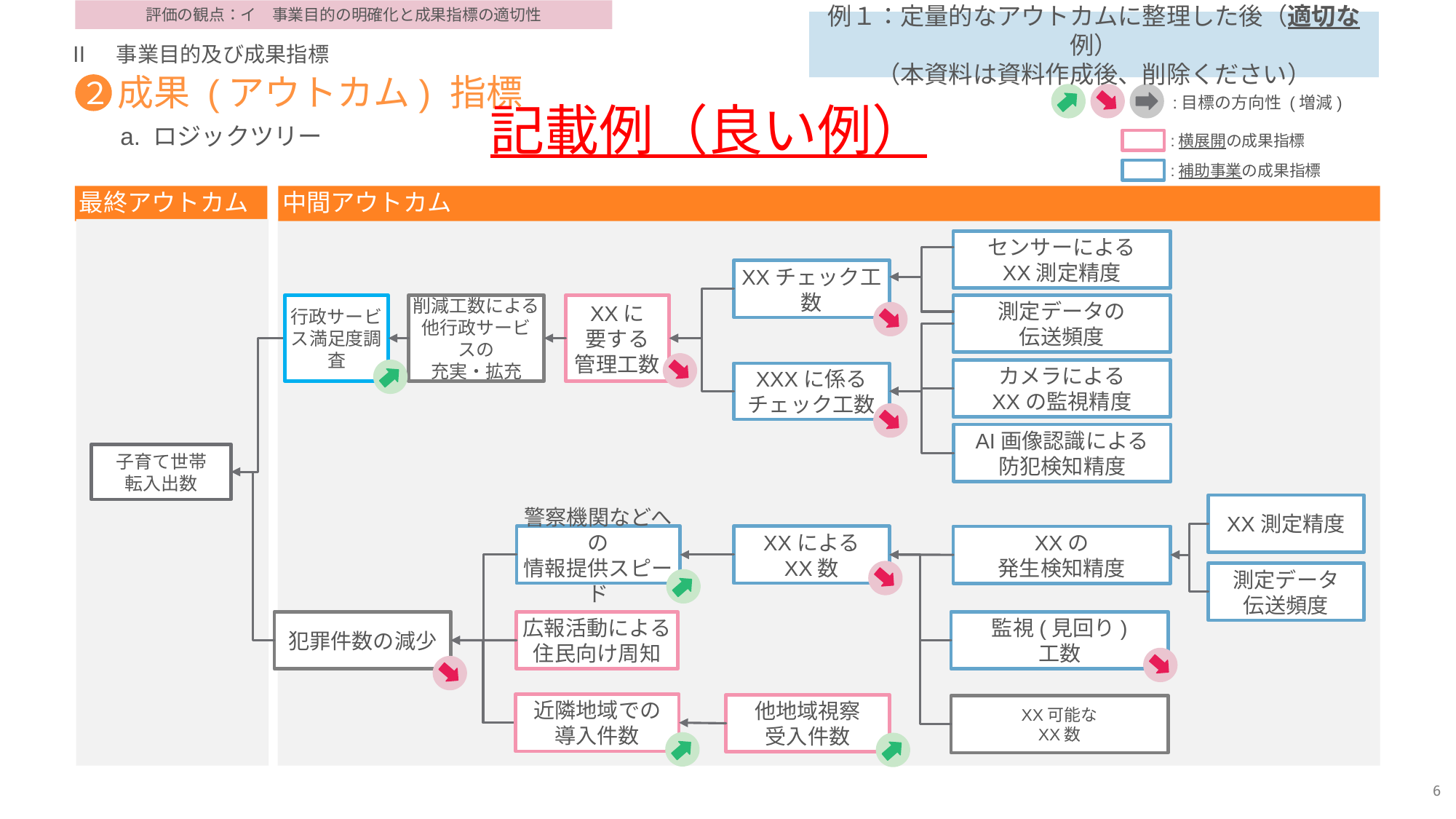

評価の観点：イ　事業目的の明確化と成果指標の適切性
例１：定量的なアウトカムに整理した後（適切な例）
（本資料は資料作成後、削除ください）
Ⅱ　事業目的及び成果指標
:目標の方向性 (増減)
# 成果 (アウトカム) 指標 　a. ロジックツリー
２

記載例（良い例）
:横展開の成果指標

:補助事業の成果指標

最終アウトカム
中間アウトカム

センサーによる
XX測定精度
XXチェック工数

測定データの
伝送頻度
行政サービス満足度調査
削減工数による
他行政サービスの
充実・拡充
XXに
要する
管理工数

カメラによる
XXの監視精度
XXXに係る
チェック工数

AI画像認識による
防犯検知精度
子育て世帯
転入出数
XX測定精度
警察機関などへの
情報提供スピード
XXによる
XX数
XXの
発生検知精度

測定データ
伝送頻度

犯罪件数の減少
広報活動による住民向け周知
監視(見回り)
工数

近隣地域での
導入件数
他地域視察
受入件数
XX可能な
XX数